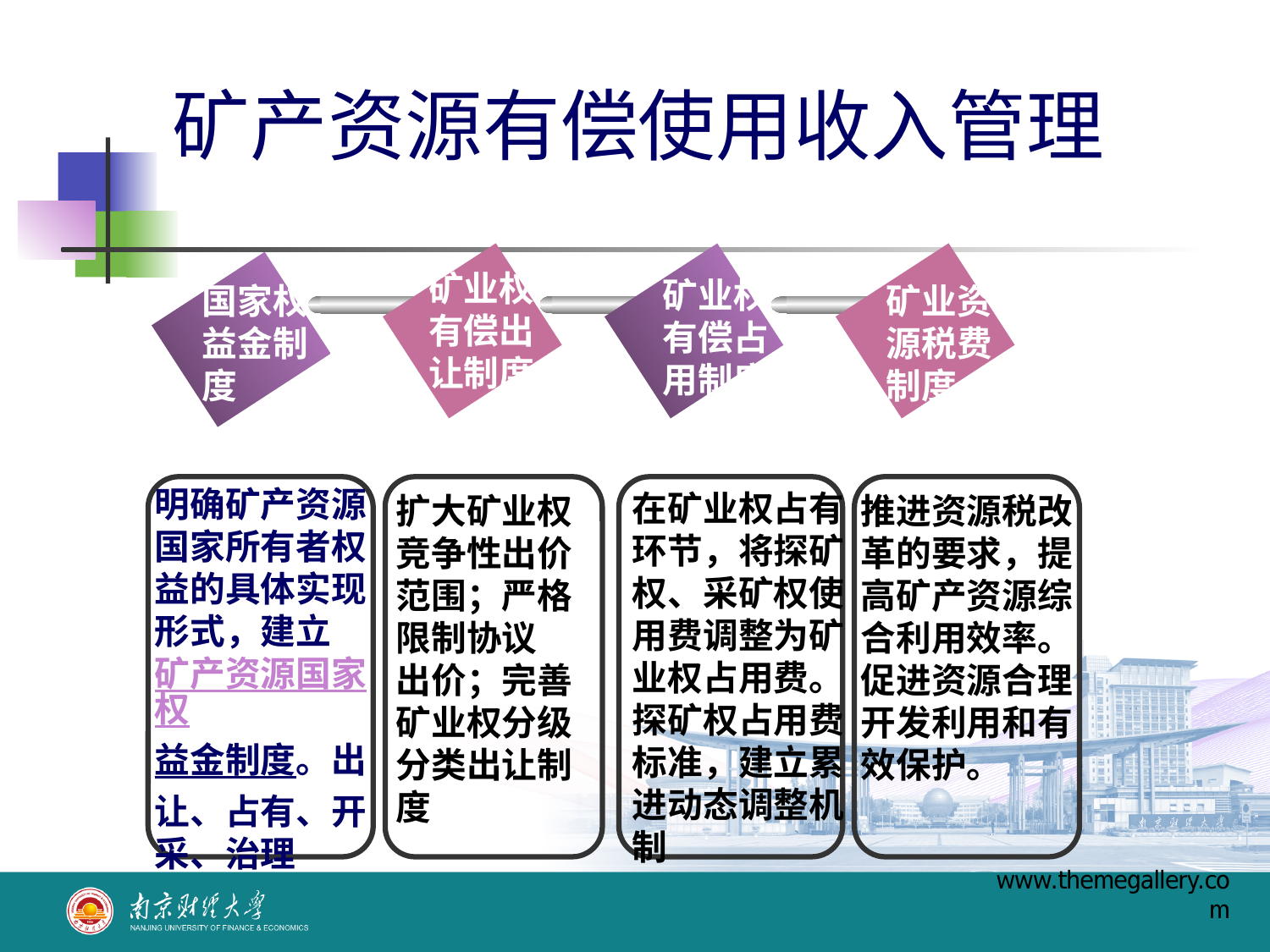

# 矿产资源有偿使用收入管理
矿业权
有偿出
让制度
矿业权
有偿占
用制度

国家权
益金制
度
矿业资
源税费
制度
明确矿产资源国家所有者权益的具体实现形式，建立矿产资源国家权
益金制度。出让、占有、开采、治理

在矿业权占有
环节，将探矿
权、采矿权使
用费调整为矿
业权占用费。
探矿权占用费
标准，建立累
进动态调整机
制
扩大矿业权
竞争性出价
范围；严格
限制协议
出价；完善
矿业权分级
分类出让制
度
推进资源税改
革的要求，提
高矿产资源综
合利用效率。
促进资源合理
开发利用和有
效保护。
www.themegallery.com